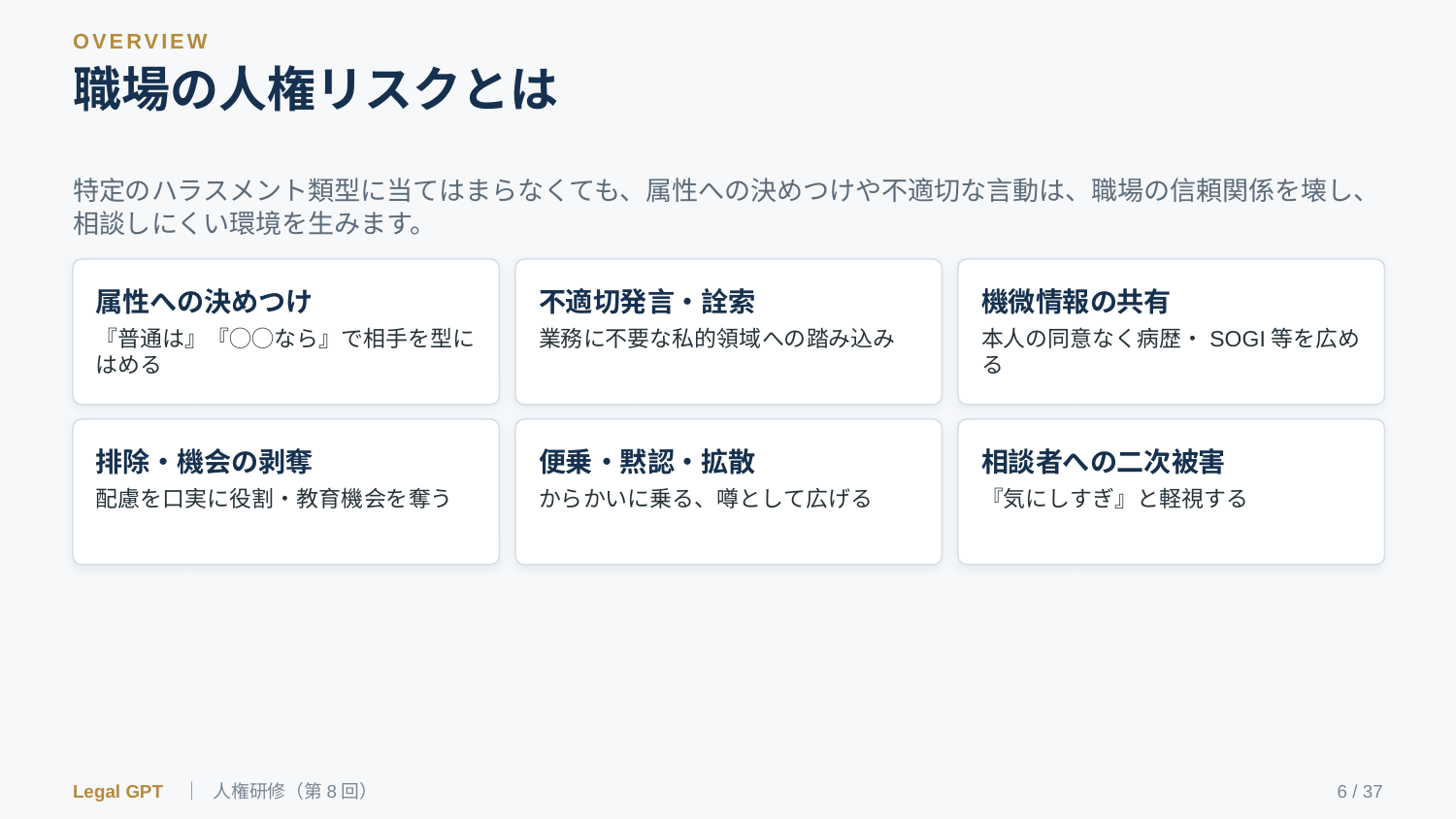

OVERVIEW
職場の人権リスクとは
特定のハラスメント類型に当てはまらなくても、属性への決めつけや不適切な言動は、職場の信頼関係を壊し、相談しにくい環境を生みます。

属性への決めつけ
不適切発言・詮索
機微情報の共有
『普通は』『◯◯なら』で相手を型にはめる
業務に不要な私的領域への踏み込み
本人の同意なく病歴・SOGI等を広める

排除・機会の剥奪
便乗・黙認・拡散
相談者への二次被害
配慮を口実に役割・教育機会を奪う
からかいに乗る、噂として広げる
『気にしすぎ』と軽視する
Legal GPT   ｜   人権研修（第8回）
6 / 37